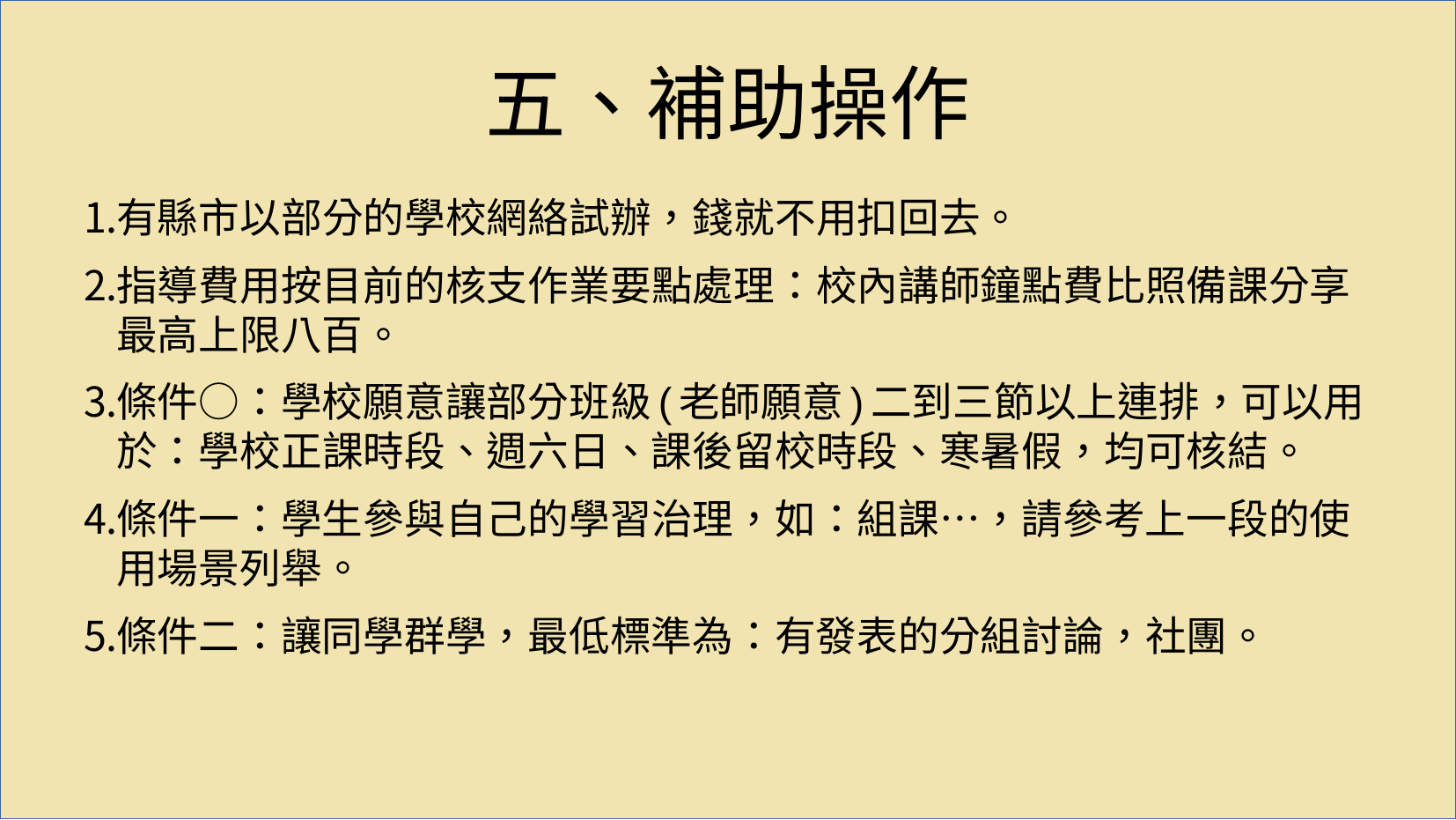

# 五、補助操作
有縣市以部分的學校網絡試辦，錢就不用扣回去。
指導費用按目前的核支作業要點處理：校內講師鐘點費比照備課分享最高上限八百。
條件○：學校願意讓部分班級(老師願意)二到三節以上連排，可以用於：學校正課時段、週六日、課後留校時段、寒暑假，均可核結。
條件一：學生參與自己的學習治理，如：組課…，請參考上一段的使用場景列舉。
條件二：讓同學群學，最低標準為：有發表的分組討論，社團。